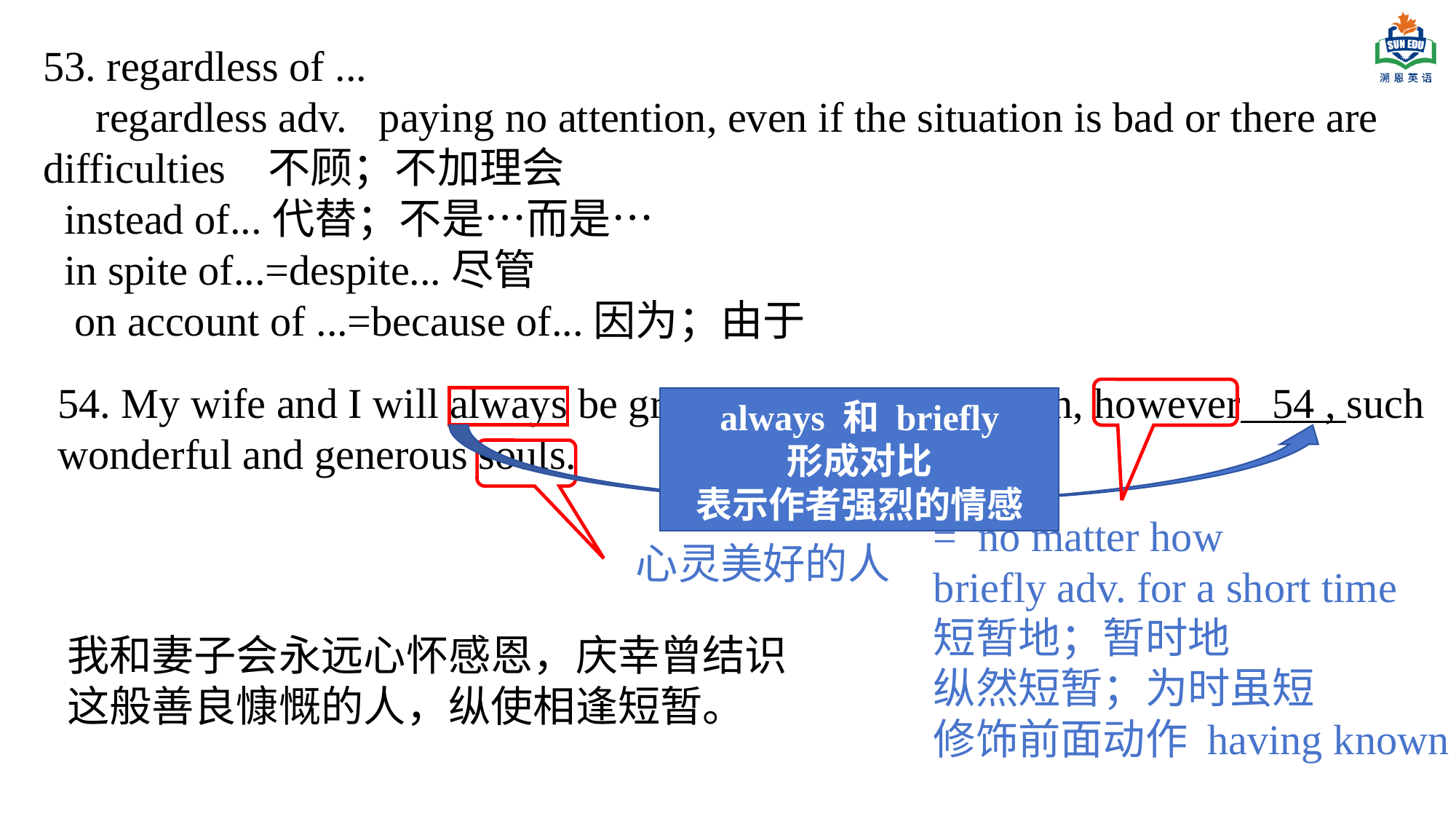

53. regardless of ...
     regardless adv.   paying no attention, even if the situation is bad or there are difficulties   不顾；不加理会
  instead of...代替；不是…而是…
  in spite of...=despite...尽管
   on account of ...=because of...因为；由于
54. My wife and I will always be grateful for having known, however   54 , such wonderful and generous souls.

always 和 briefly
形成对比
表示作者强烈的情感

=  no matter how
briefly adv. for a short time
短暂地；暂时地
纵然短暂；为时虽短
修饰前面动作 having known

心灵美好的人
我和妻子会永远心怀感恩，庆幸曾结识这般善良慷慨的人，纵使相逢短暂。